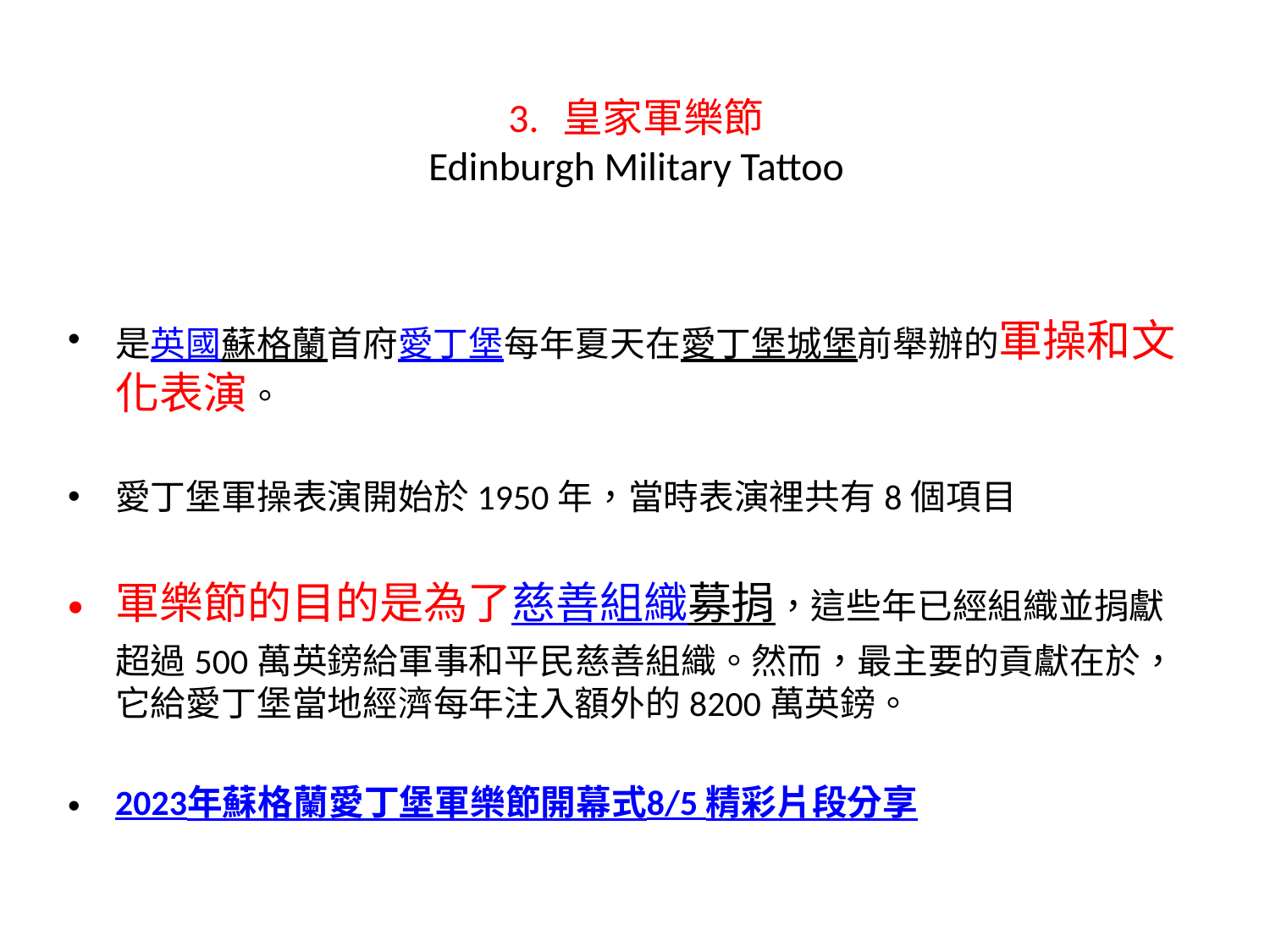

# 3.  皇家軍樂節 Edinburgh Military Tattoo
是英國蘇格蘭首府愛丁堡每年夏天在愛丁堡城堡前舉辦的軍操和文化表演。

愛丁堡軍操表演開始於1950年，當時表演裡共有8個項目

軍樂節的目的是為了慈善組織募捐，這些年已經組織並捐獻超過500萬英鎊給軍事和平民慈善組織。然而，最主要的貢獻在於，它給愛丁堡當地經濟每年注入額外的8200萬英鎊。

2023年蘇格蘭愛丁堡軍樂節開幕式8/5 精彩片段分享